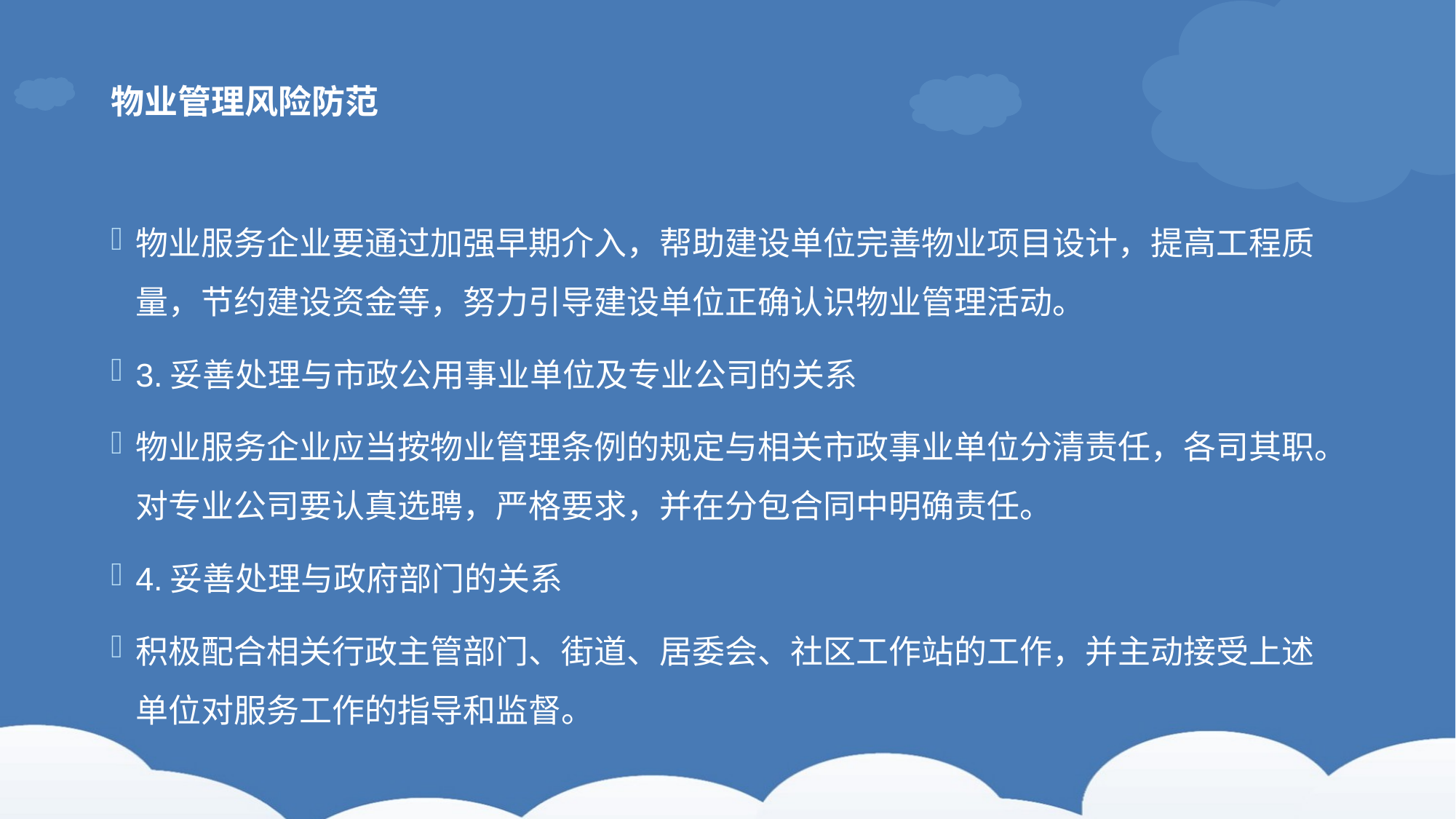

# 物业管理风险防范
物业服务企业要通过加强早期介入，帮助建设单位完善物业项目设计，提高工程质量，节约建设资金等，努力引导建设单位正确认识物业管理活动。
3.妥善处理与市政公用事业单位及专业公司的关系
物业服务企业应当按物业管理条例的规定与相关市政事业单位分清责任，各司其职。对专业公司要认真选聘，严格要求，并在分包合同中明确责任。
4.妥善处理与政府部门的关系
积极配合相关行政主管部门、街道、居委会、社区工作站的工作，并主动接受上述单位对服务工作的指导和监督。